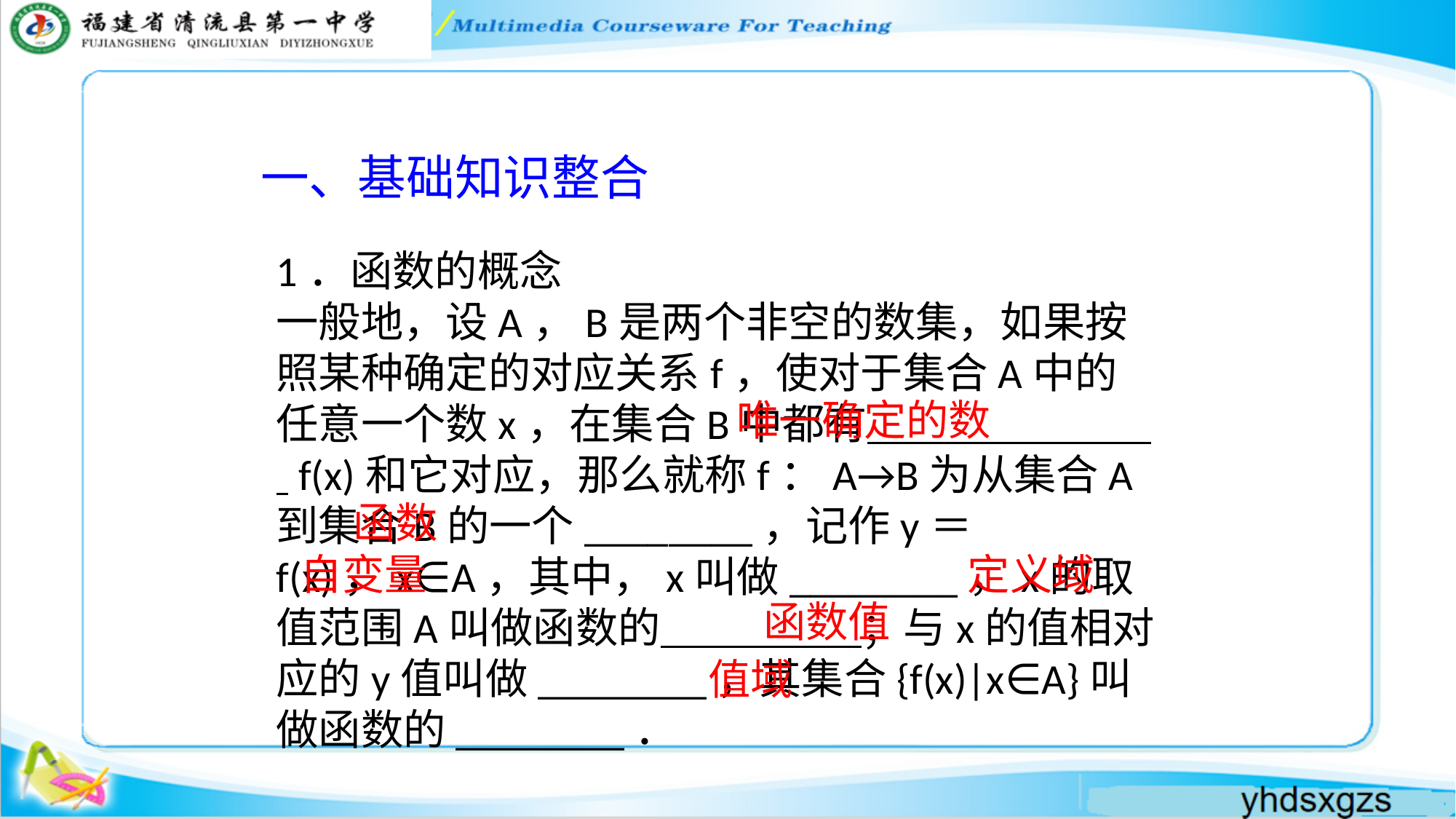

一、基础知识整合
1．函数的概念
一般地，设A，B是两个非空的数集，如果按照某种确定的对应关系f，使对于集合A中的任意一个数x，在集合B中都有                          f(x)和它对应，那么就称f：A→B为从集合A到集合B的一个________，记作y＝f(x)，x∈A，其中，x叫做________，x的取值范围A叫做函数的                 ；与x的值相对应的y值叫做________，其集合{f(x)|x∈A}叫做函数的________．
唯一确定的数
函数
自变量
定义域
函数值
值域